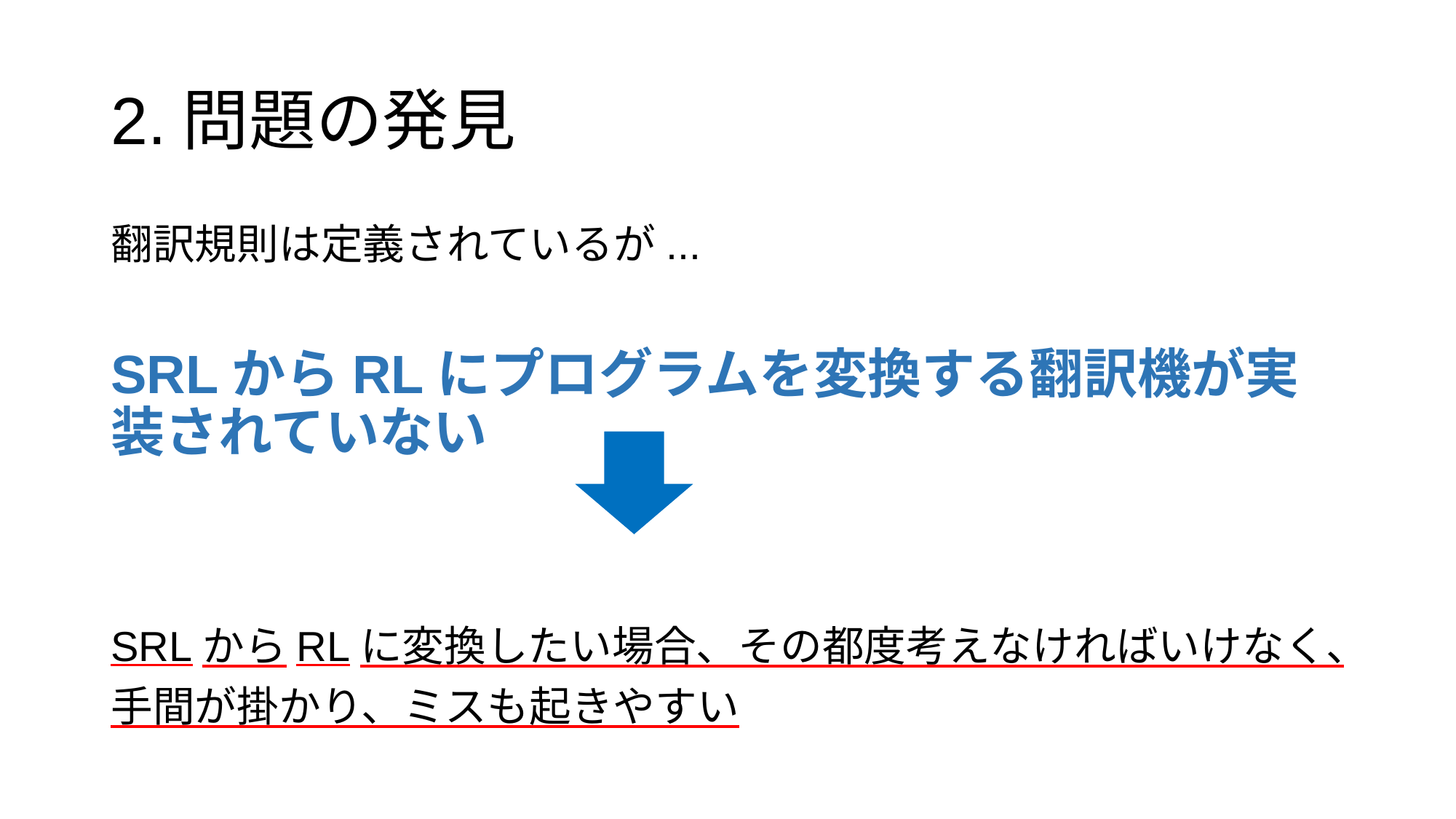

# 2.問題の発見
翻訳規則は定義されているが...

SRLからRLにプログラムを変換する翻訳機が実装されていない

SRLからRLに変換したい場合、その都度考えなければいけなく、
手間が掛かり、ミスも起きやすい